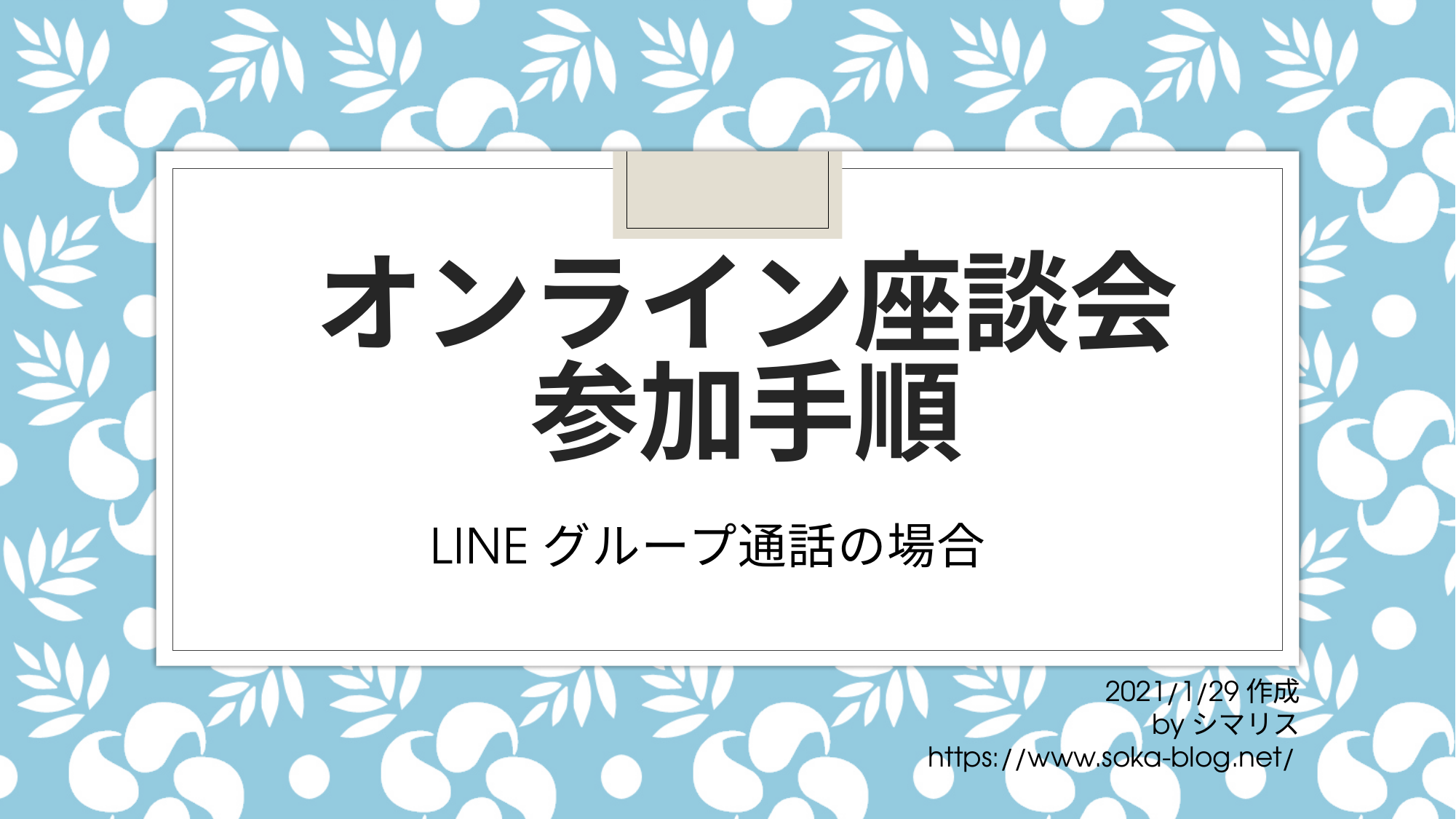

# オンライン座談会 参加手順
LINEグループ通話の場合
2021/1/29作成
byシマリス
https://www.soka-blog.net/